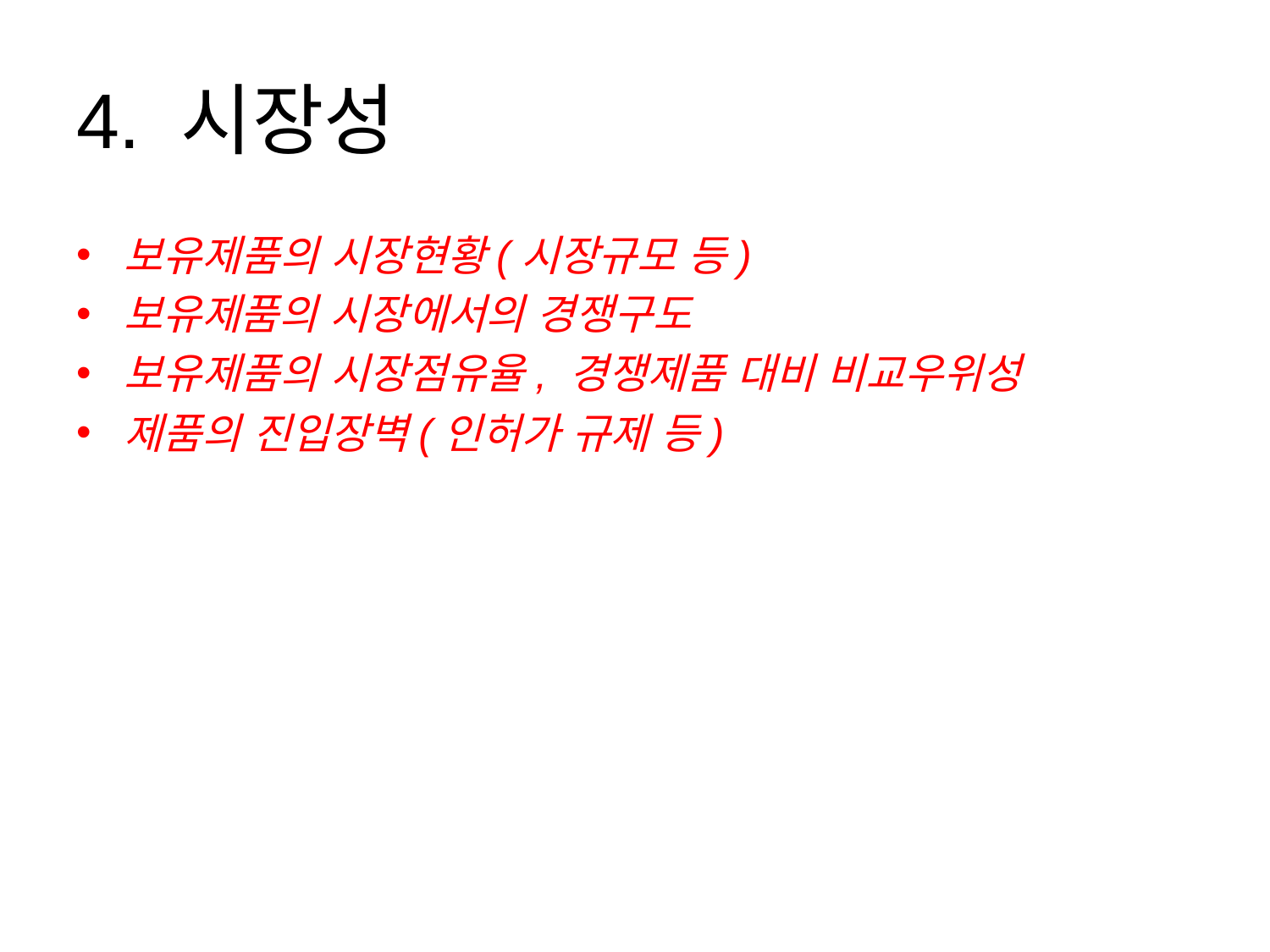

# 4. 시장성
보유제품의 시장현황(시장규모 등)
보유제품의 시장에서의 경쟁구도
보유제품의 시장점유율, 경쟁제품 대비 비교우위성
제품의 진입장벽(인허가 규제 등)